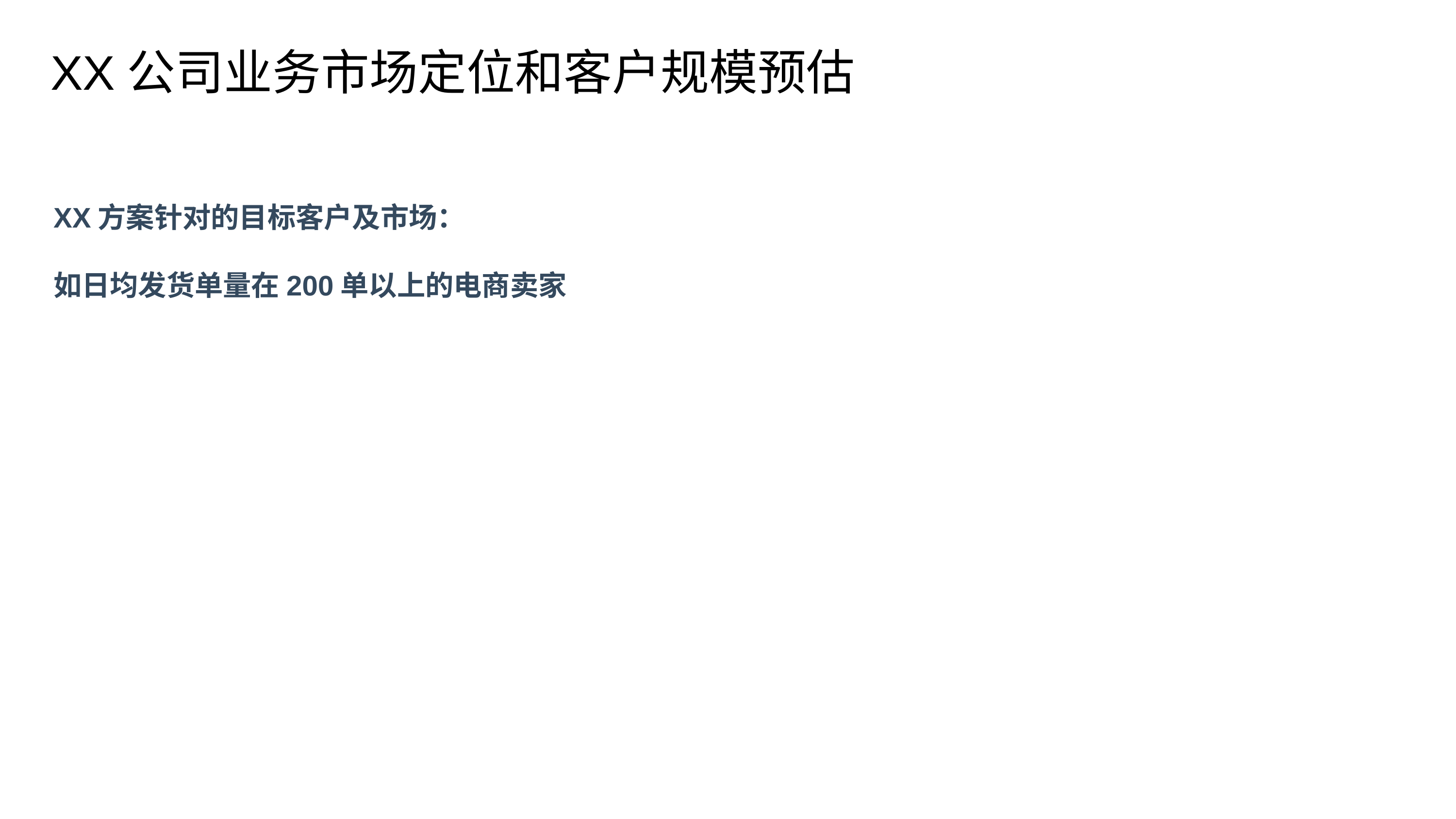

#1
XX公司业务市场定位和客户规模预估
XX方案针对的目标客户及市场：

如日均发货单量在200单以上的电商卖家